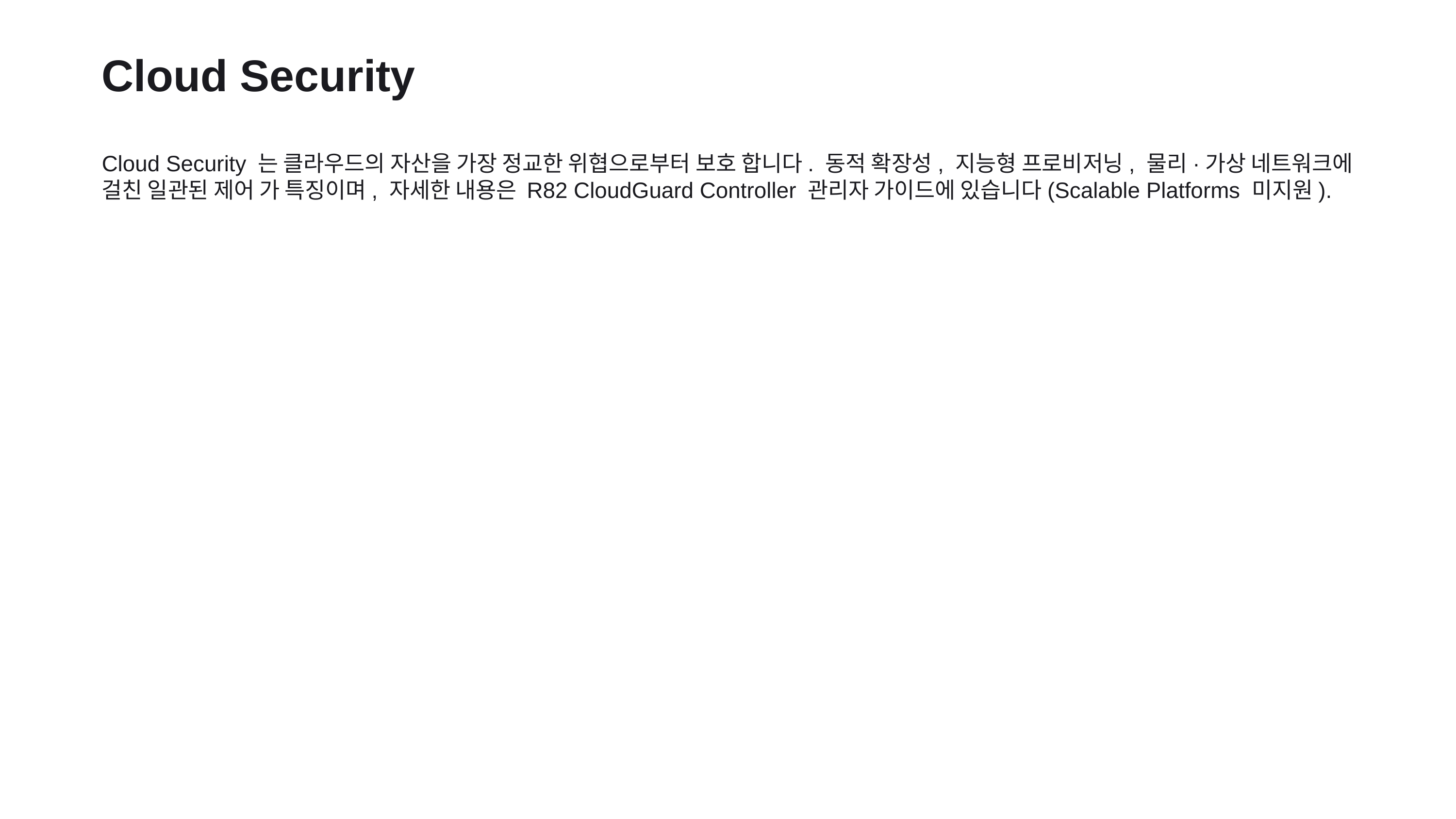

Cloud Security
Cloud Security 는 클라우드의 자산을 가장 정교한 위협으로부터 보호 합니다. 동적 확장성, 지능형 프로비저닝, 물리·가상 네트워크에 걸친 일관된 제어 가 특징이며, 자세한 내용은 R82 CloudGuard Controller 관리자 가이드에 있습니다(Scalable Platforms 미지원).